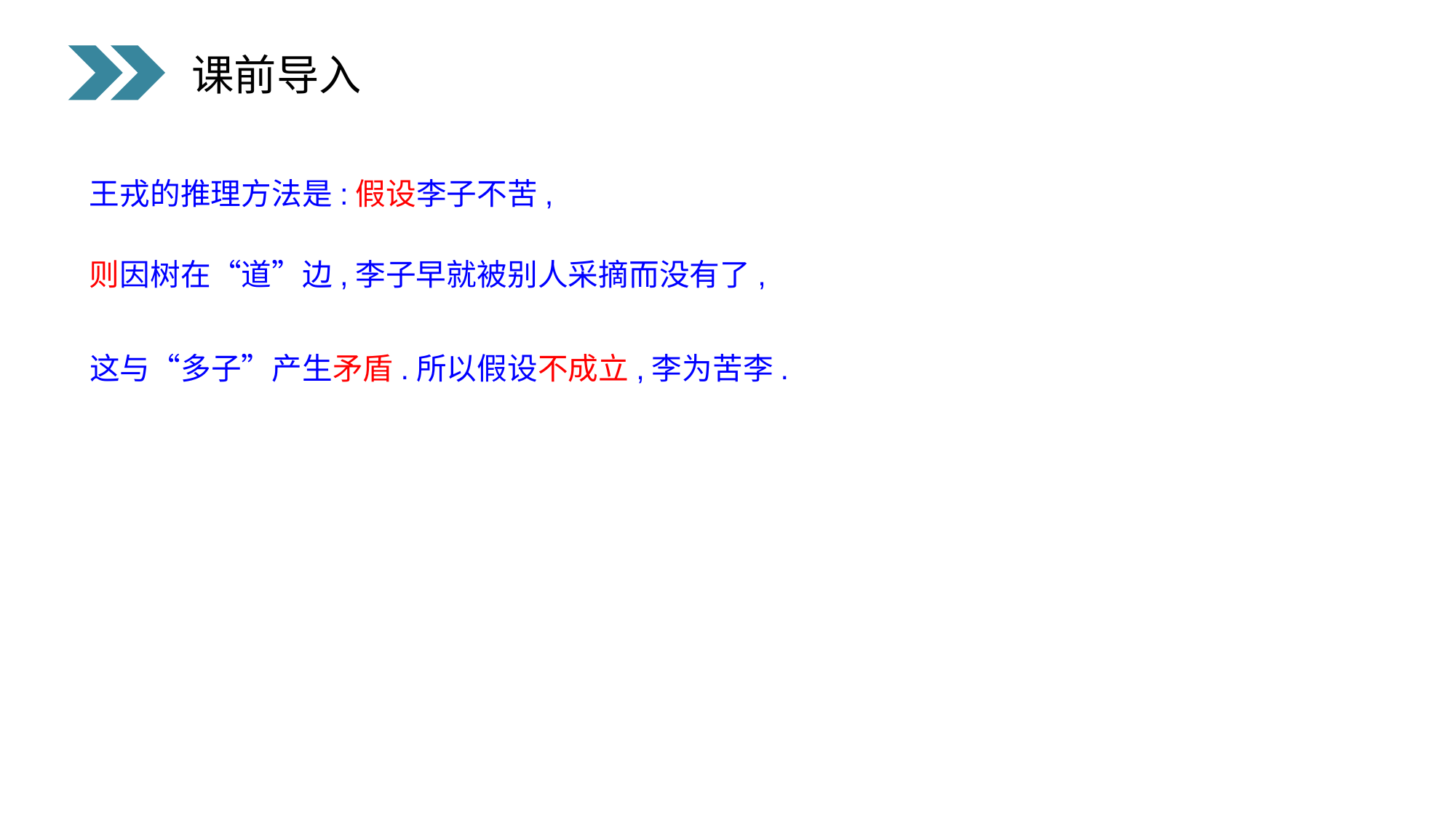

课前导入
王戎的推理方法是:假设李子不苦,

则因树在“道”边,李子早就被别人采摘而没有了,
这与“多子”产生矛盾.所以假设不成立,李为苦李.